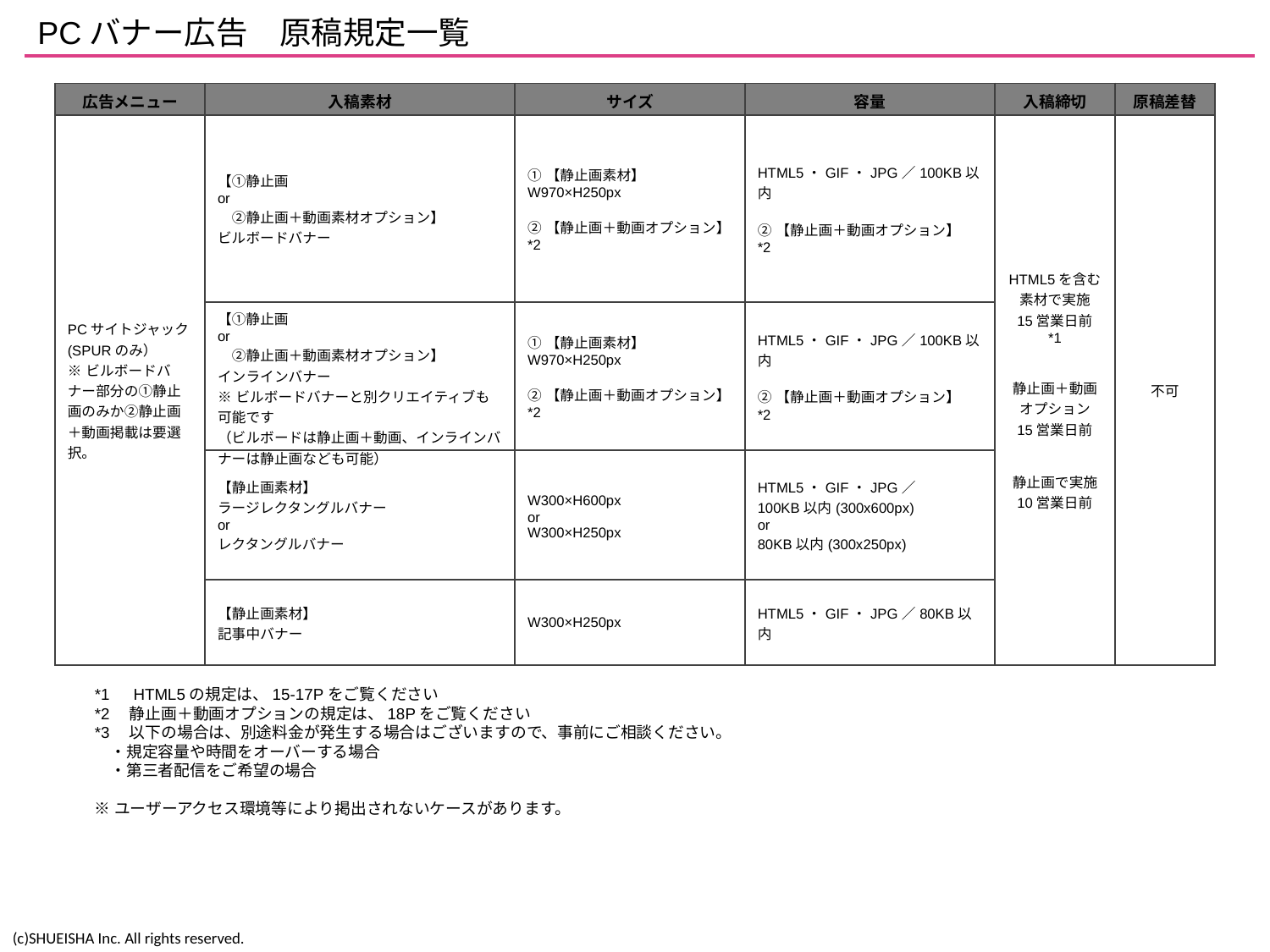

# PCバナー広告　原稿規定一覧
| 広告メニュー | 入稿素材 | サイズ | 容量 | 入稿締切 | 原稿差替 |
| --- | --- | --- | --- | --- | --- |
| PCサイトジャック (SPURのみ） ※ビルボードバナー部分の①静止画のみか②静止画＋動画掲載は要選択。 | 【①静止画 or 　②静止画＋動画素材オプション】 ビルボードバナー | ①【静止画素材】 W970×H250px ②【静止画＋動画オプション】 \*2 | HTML5・GIF・JPG／100KB以内 ②【静止画＋動画オプション】 \*2 | HTML5を含む素材で実施 15営業日前 \*1 静止画＋動画オプション 15営業日前 静止画で実施 10営業日前 | 不可 |
|  | 【①静止画 or 　②静止画＋動画素材オプション】 インラインバナー ※ビルボードバナーと別クリエイティブも可能です （ビルボードは静止画＋動画、インラインバナーは静止画なども可能） | ①【静止画素材】 W970×H250px ②【静止画＋動画オプション】 \*2 | HTML5・GIF・JPG／100KB以内 ②【静止画＋動画オプション】 \*2 |  |  |
|  | 【静止画素材】 ラージレクタングルバナー or レクタングルバナー | W300×H600px　 or W300×H250px | HTML5・GIF・JPG／ 100KB以内(300x600px) or 80KB以内(300x250px) |  |  |
|  | 【静止画素材】 記事中バナー | W300×H250px | HTML5・GIF・JPG／80KB以内 |  |  |
*1　HTML5の規定は、15-17Pをご覧ください
*2　静止画＋動画オプションの規定は、18Pをご覧ください
*3　以下の場合は、別途料金が発生する場合はございますので、事前にご相談ください。
　・規定容量や時間をオーバーする場合
　・第三者配信をご希望の場合

※ユーザーアクセス環境等により掲出されないケースがあります。